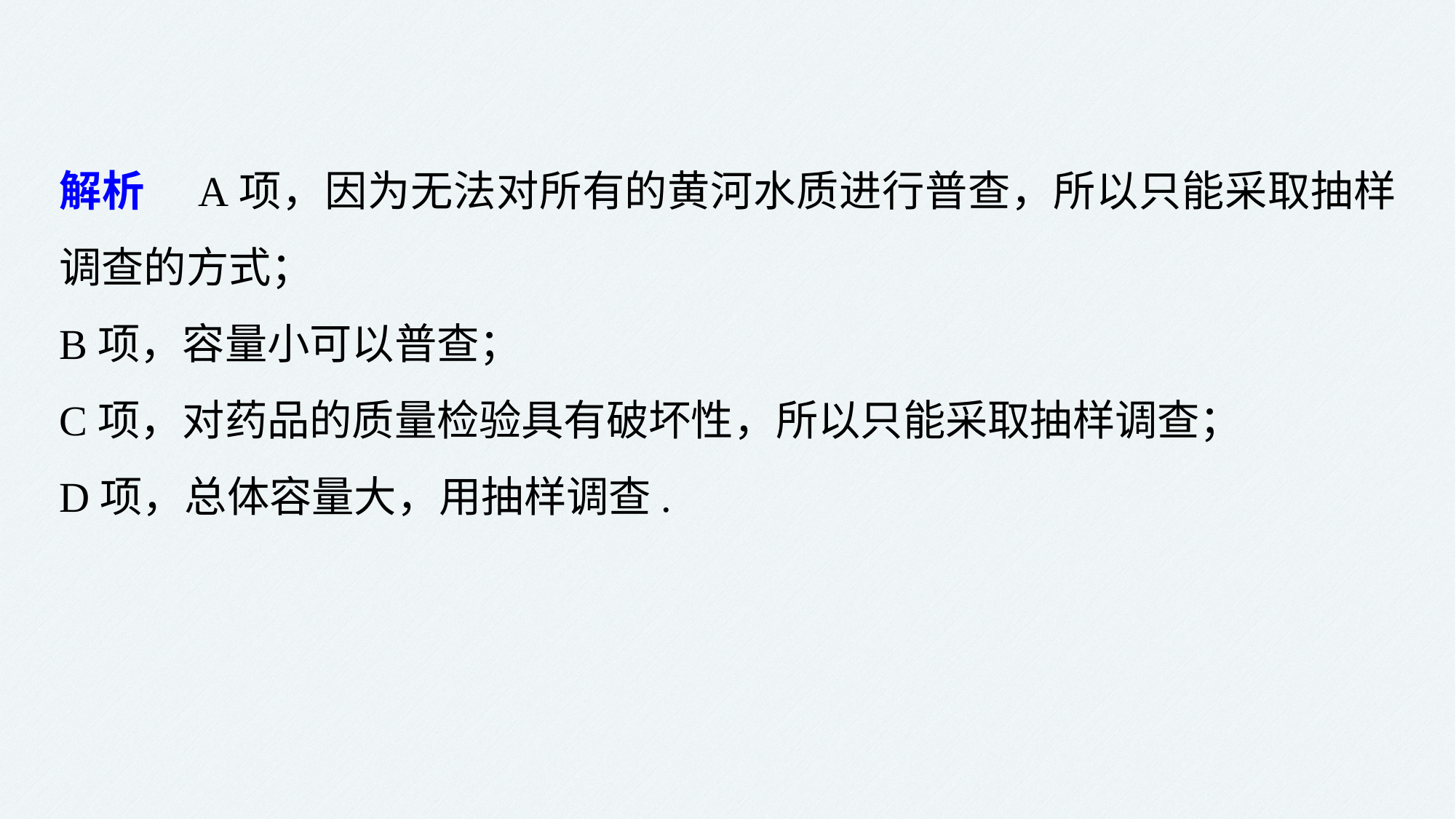

解析　A项，因为无法对所有的黄河水质进行普查，所以只能采取抽样调查的方式；
B项，容量小可以普查；
C项，对药品的质量检验具有破坏性，所以只能采取抽样调查；
D项，总体容量大，用抽样调查.